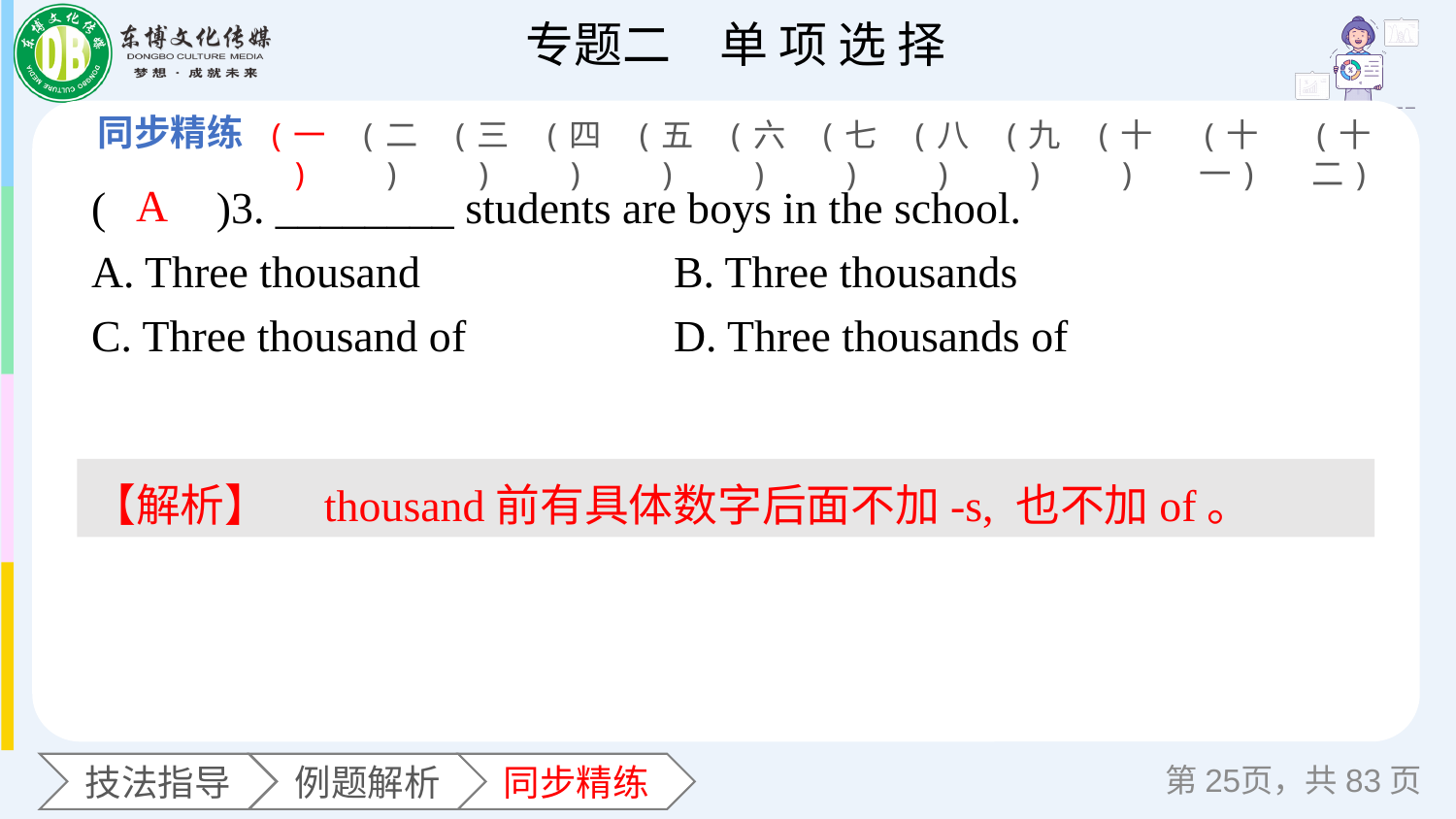

(一)
(二)
(三)
(四)
(五)
(六)
(七)
(八)
(九)
(十)
(十一)
(十二)
(　　)3. ________ students are boys in the school.
A. Three thousand    		B. Three thousands
C. Three thousand of    		D. Three thousands of
A
【解析】　thousand前有具体数字后面不加-s, 也不加of。
第25页，共83页